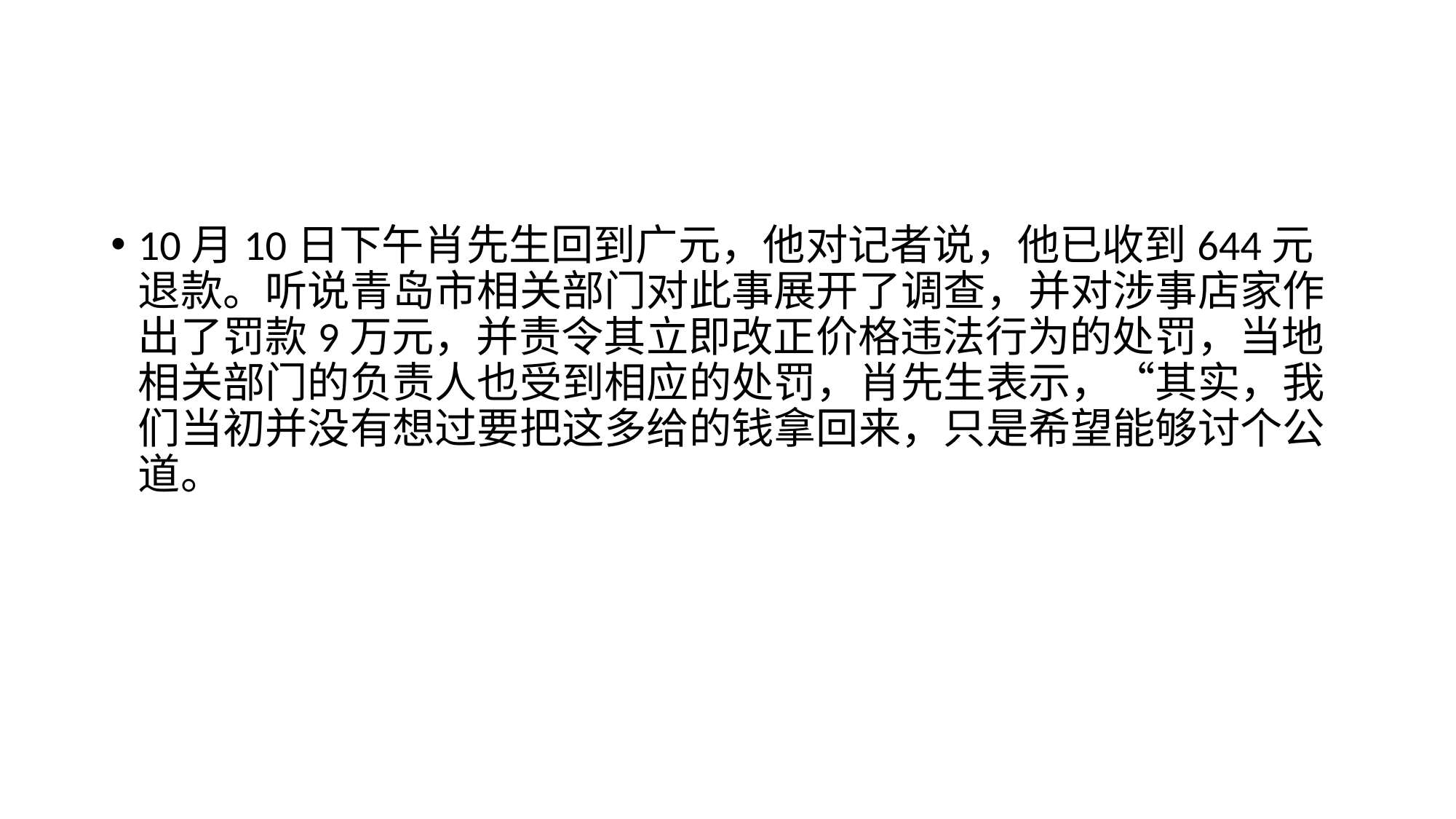

#
10月10日下午肖先生回到广元，他对记者说，他已收到644元退款。听说青岛市相关部门对此事展开了调查，并对涉事店家作出了罚款9万元，并责令其立即改正价格违法行为的处罚，当地相关部门的负责人也受到相应的处罚，肖先生表示，“其实，我们当初并没有想过要把这多给的钱拿回来，只是希望能够讨个公道。